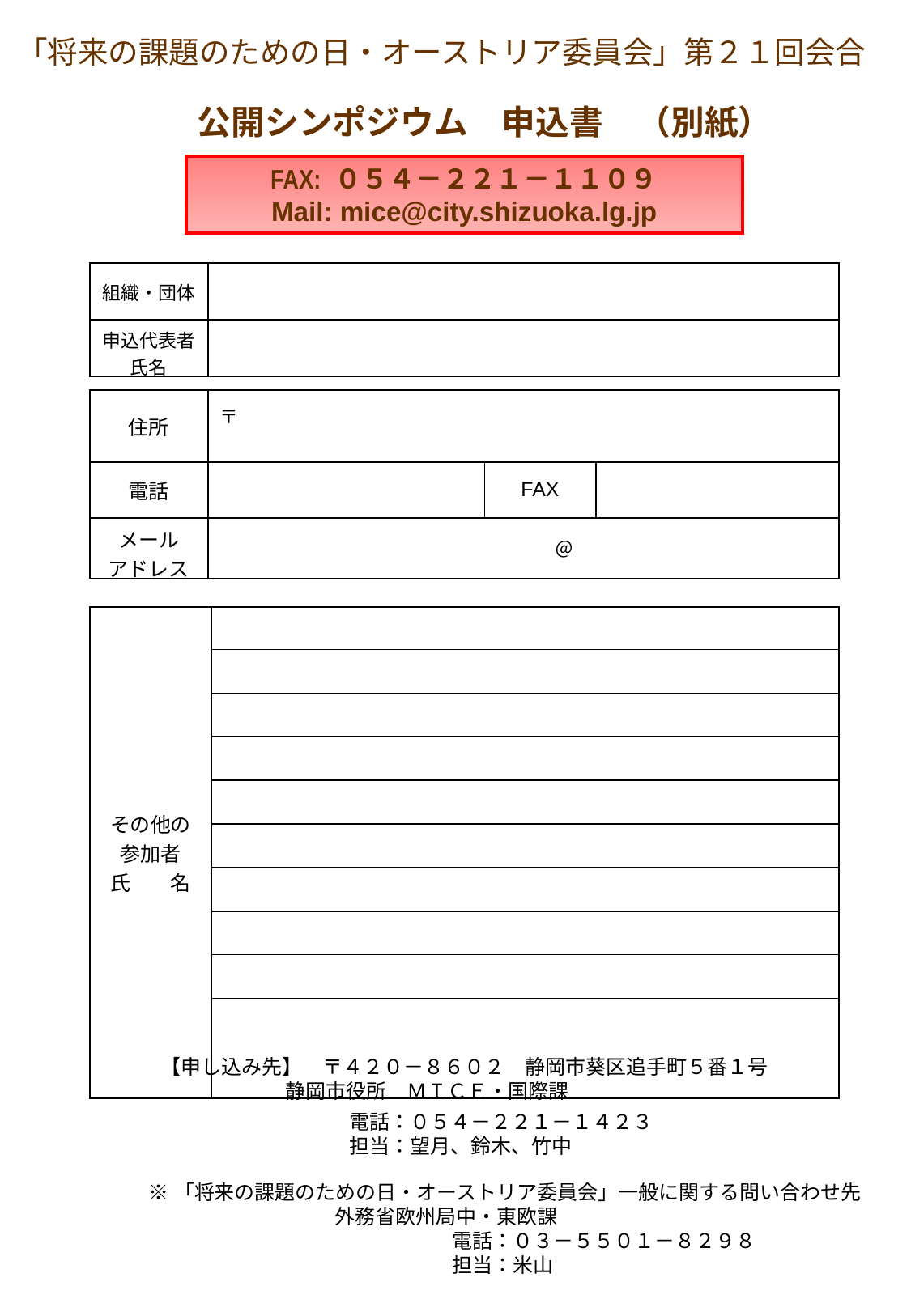

「将来の課題のための日・オーストリア委員会」第２１回会合
公開シンポジウム　申込書　（別紙）
FAX: ０５４－２２１－１１０９
Mail: mice@city.shizuoka.lg.jp
| 組織・団体 |  |
| --- | --- |
| 申込代表者 氏名 |  |
| 住所 | 〒 |  |  |
| --- | --- | --- | --- |
| 電話 |  | FAX |  |
| メール アドレス | ＠ |  |  |
| その他の 参加者 氏　　名 |  |
| --- | --- |
|  |  |
|  |  |
|  |  |
|  |  |
|  |  |
|  |  |
|  |  |
|  |  |
|  |  |
【申し込み先】　〒４２０－８６０２　静岡市葵区追手町５番１号
                           静岡市役所　ＭＩＣＥ・国際課

電話：０５４－２２１－１４２３
担当：望月、鈴木、竹中
※「将来の課題のための日・オーストリア委員会」一般に関する問い合わせ先
                           　　　外務省欧州局中・東欧課
　　　　　　　　　　　　　　　電話：０３－５５０１－８２９８
　　　　　　　　　　　　　　　担当：米山